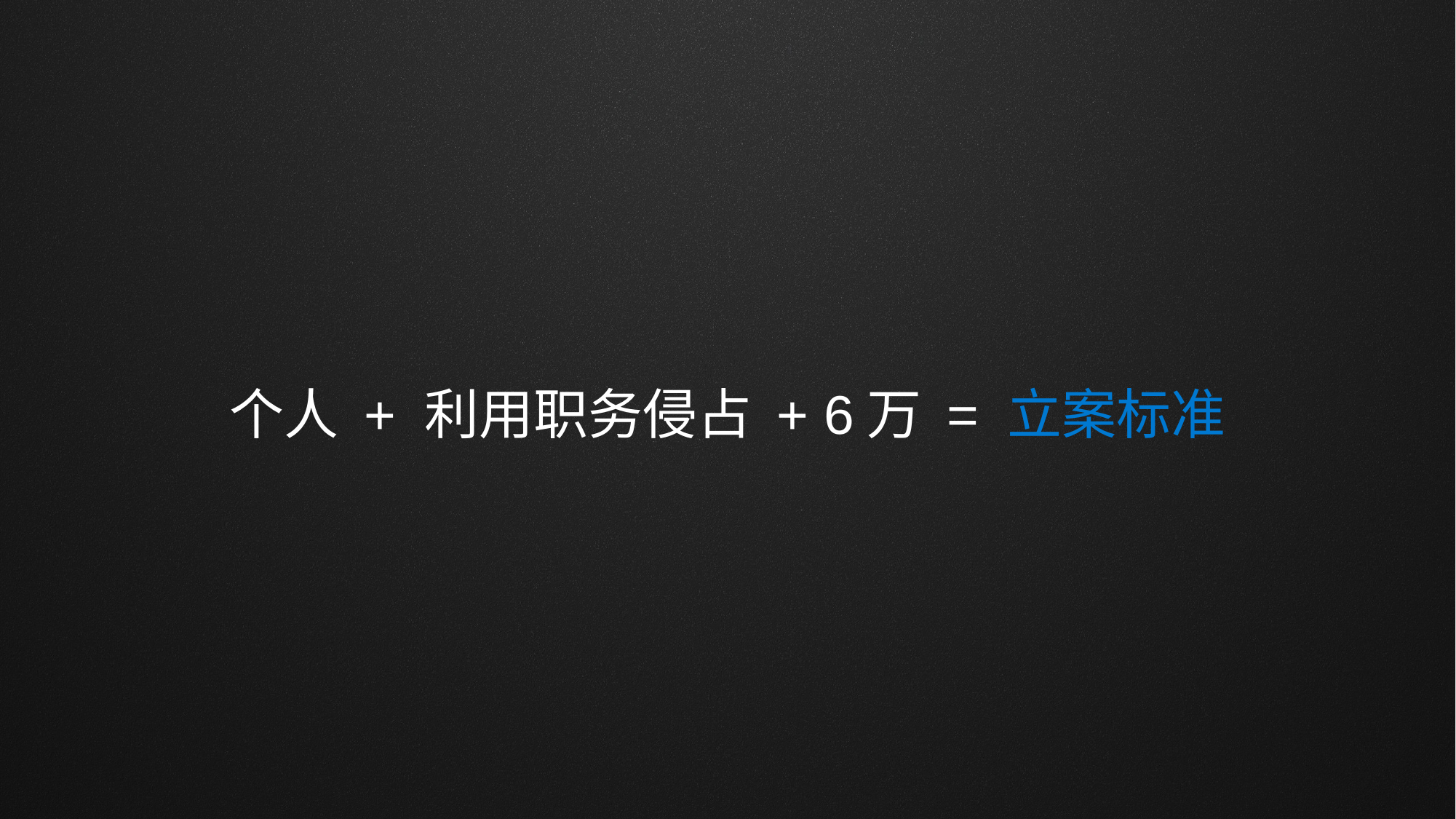

个人 + 利用职务侵占 + 6万 = 立案标准